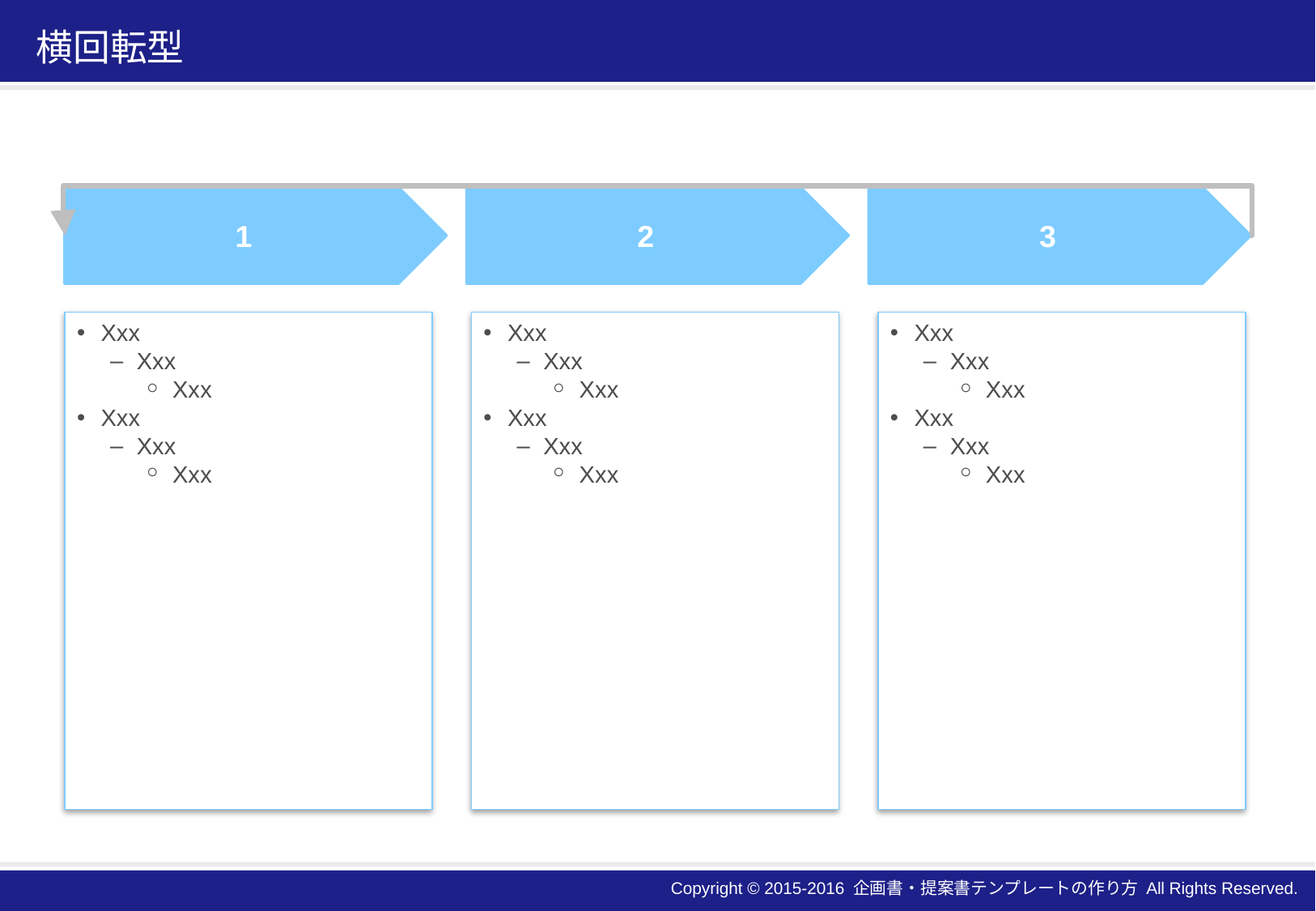

# 横回転型
1
2
3
Xxx
Xxx
Xxx
Xxx
Xxx
Xxx
Xxx
Xxx
Xxx
Xxx
Xxx
Xxx
Xxx
Xxx
Xxx
Xxx
Xxx
Xxx